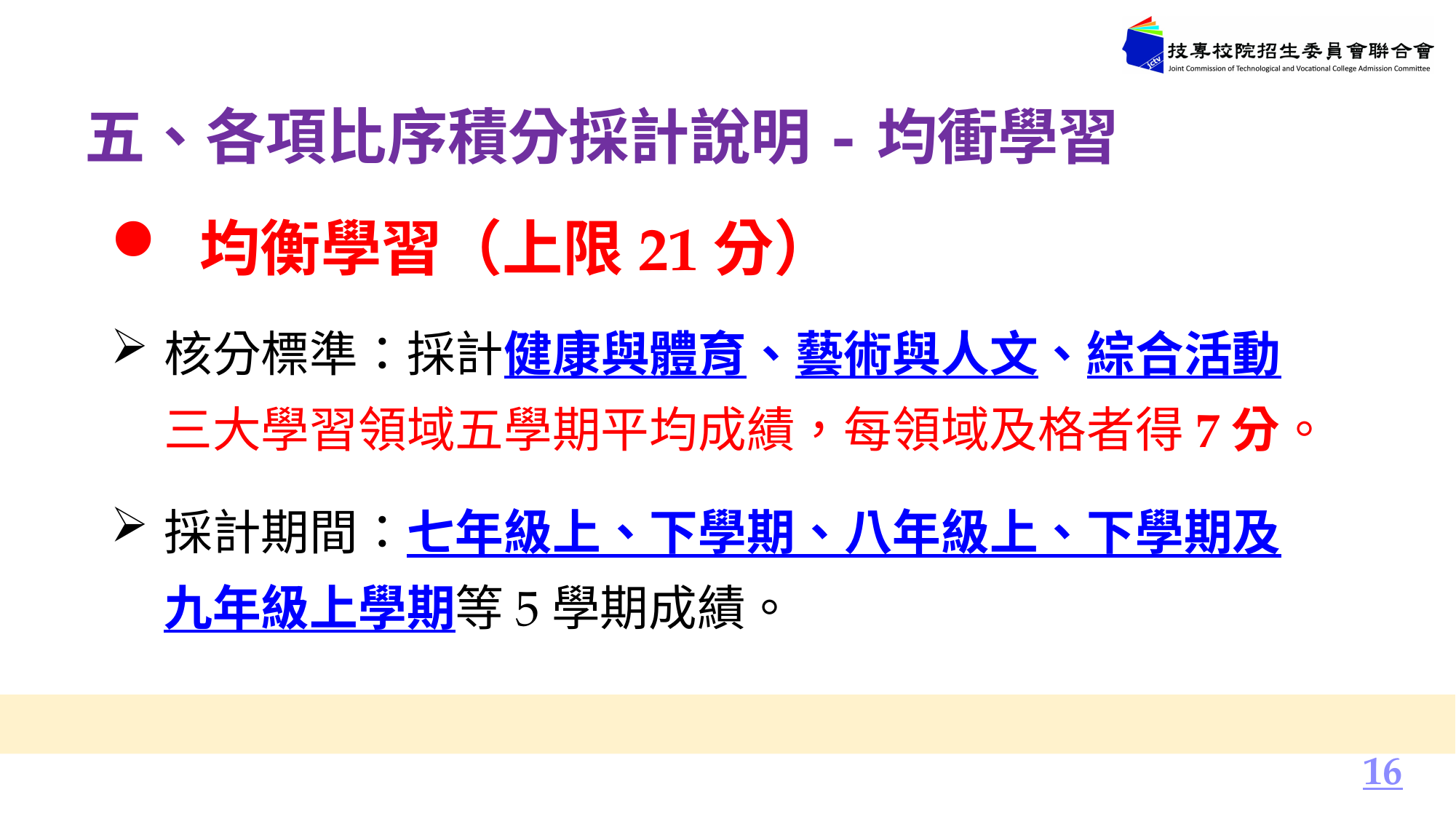

# 五、各項比序積分採計說明-均衝學習
 均衡學習（上限21分）
核分標準：採計健康與體育、藝術與人文、綜合活動
三大學習領域五學期平均成績，每領域及格者得7分。
採計期間：七年級上、下學期、八年級上、下學期及
九年級上學期等5學期成績。

16